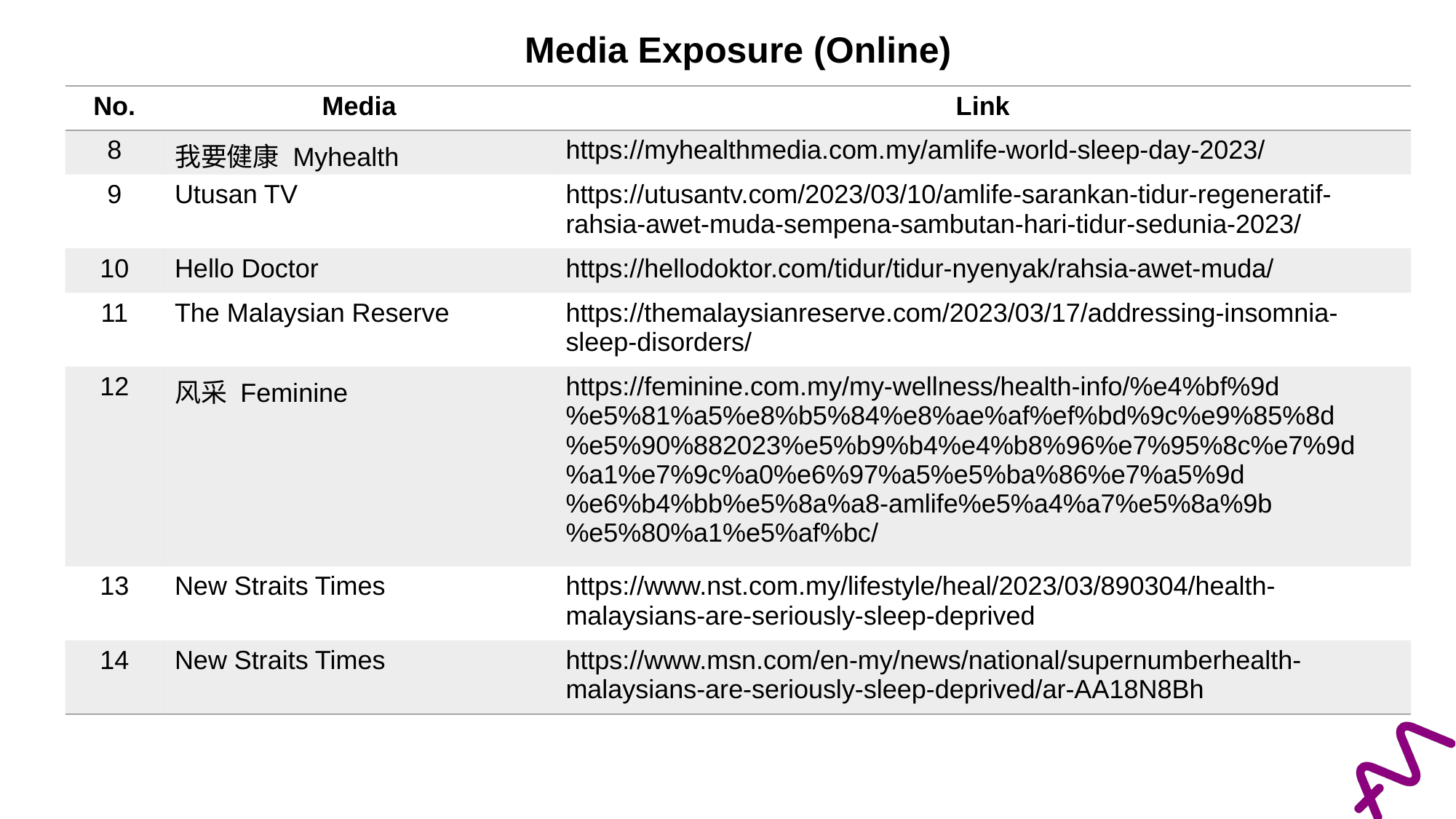

Media Exposure (Online)
| No. | Media | Link |
| --- | --- | --- |
| 8 | 我要健康 Myhealth | https://myhealthmedia.com.my/amlife-world-sleep-day-2023/ |
| 9 | Utusan TV | https://utusantv.com/2023/03/10/amlife-sarankan-tidur-regeneratif-rahsia-awet-muda-sempena-sambutan-hari-tidur-sedunia-2023/ |
| 10 | Hello Doctor | https://hellodoktor.com/tidur/tidur-nyenyak/rahsia-awet-muda/ |
| 11 | The Malaysian Reserve | https://themalaysianreserve.com/2023/03/17/addressing-insomnia-sleep-disorders/ |
| 12 | 风采 Feminine | https://feminine.com.my/my-wellness/health-info/%e4%bf%9d%e5%81%a5%e8%b5%84%e8%ae%af%ef%bd%9c%e9%85%8d%e5%90%882023%e5%b9%b4%e4%b8%96%e7%95%8c%e7%9d%a1%e7%9c%a0%e6%97%a5%e5%ba%86%e7%a5%9d%e6%b4%bb%e5%8a%a8-amlife%e5%a4%a7%e5%8a%9b%e5%80%a1%e5%af%bc/ |
| 13 | New Straits Times | https://www.nst.com.my/lifestyle/heal/2023/03/890304/health-malaysians-are-seriously-sleep-deprived |
| 14 | New Straits Times | https://www.msn.com/en-my/news/national/supernumberhealth-malaysians-are-seriously-sleep-deprived/ar-AA18N8Bh |